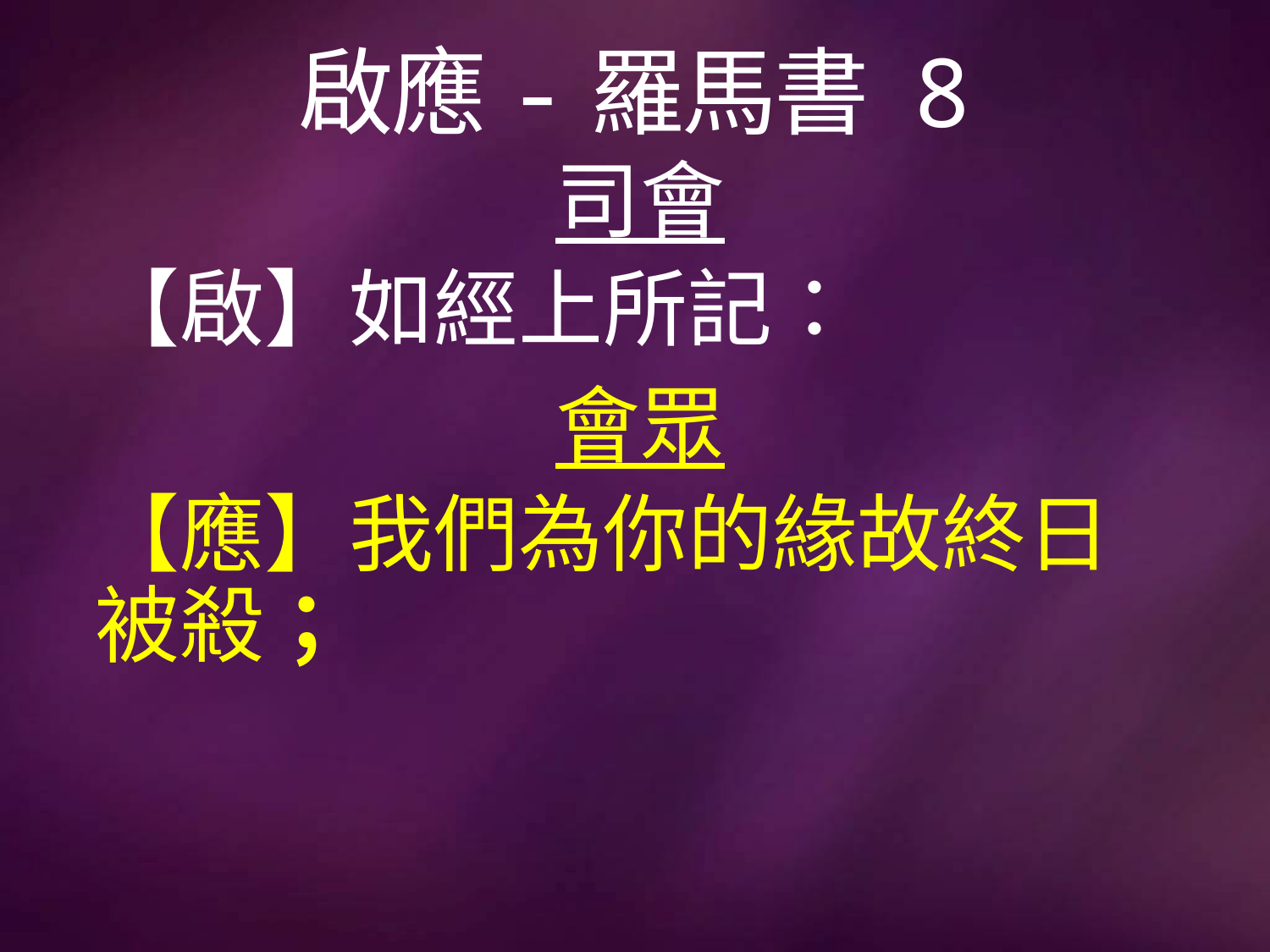

# 啟應-羅馬書 8
司會
【啟】如經上所記：

會眾
【應】我們為你的緣故終日被殺；